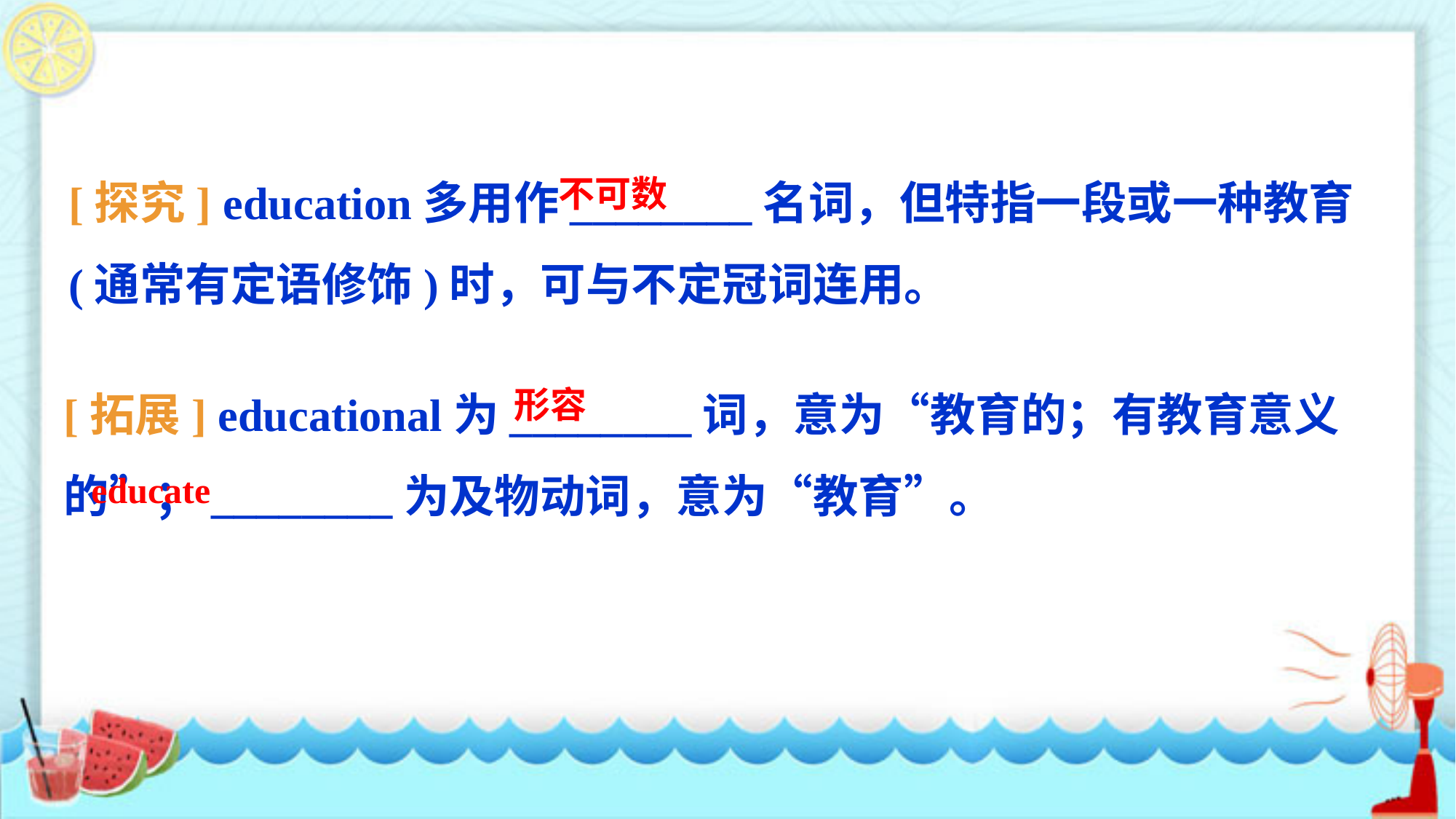

[探究] education多用作________名词，但特指一段或一种教育(通常有定语修饰)时，可与不定冠词连用。
不可数
[拓展] educational为________词，意为“教育的；有教育意义的”；________为及物动词，意为“教育”。
形容
educate